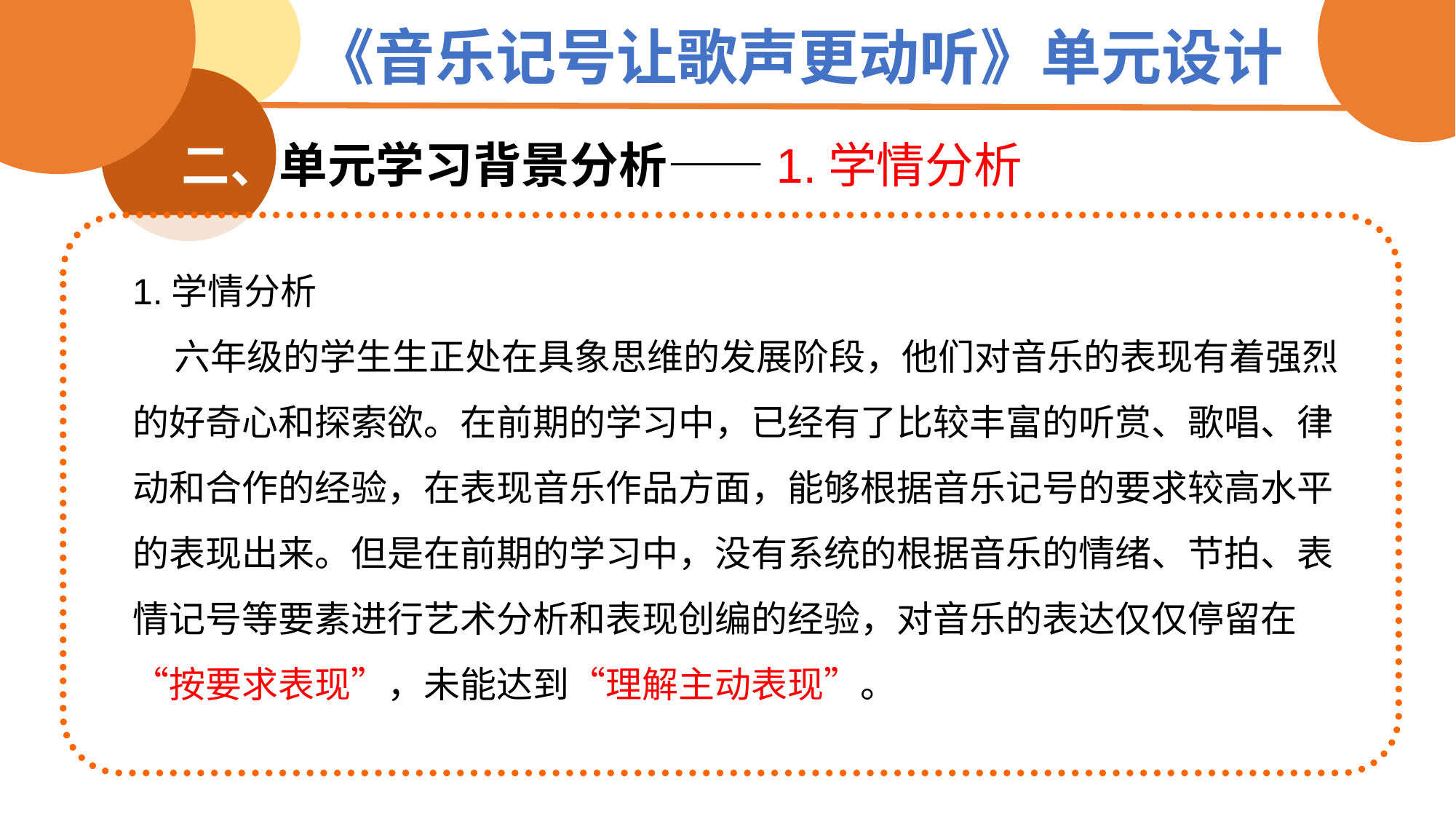

《音乐记号让歌声更动听》单元设计
二、单元学习背景分析——1.学情分析

1.学情分析
    六年级的学生生正处在具象思维的发展阶段，他们对音乐的表现有着强烈的好奇心和探索欲。在前期的学习中，已经有了比较丰富的听赏、歌唱、律动和合作的经验，在表现音乐作品方面，能够根据音乐记号的要求较高水平的表现出来。但是在前期的学习中，没有系统的根据音乐的情绪、节拍、表情记号等要素进行艺术分析和表现创编的经验，对音乐的表达仅仅停留在“按要求表现”，未能达到“理解主动表现”。